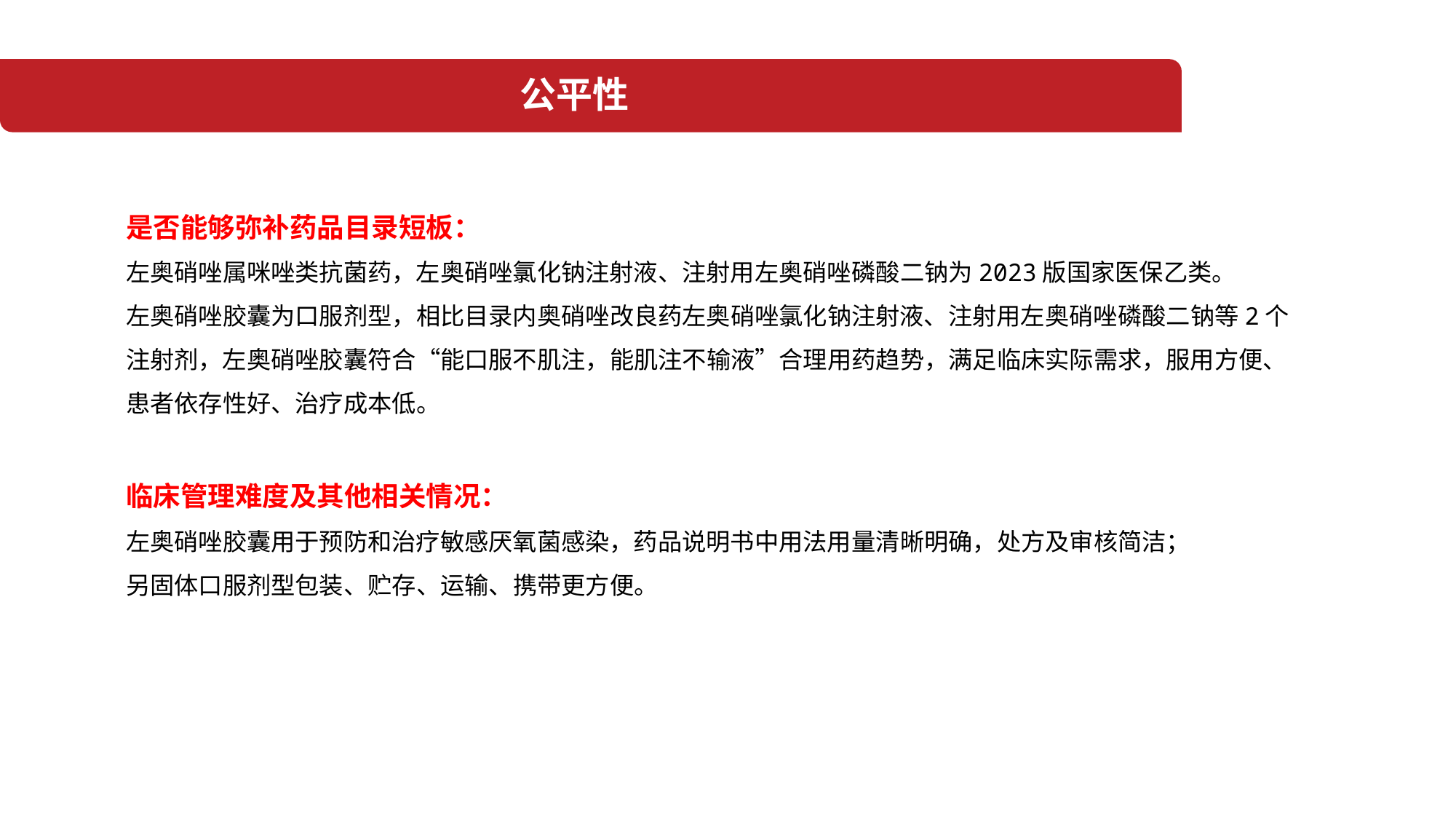

公平性
是否能够弥补药品目录短板：
左奥硝唑属咪唑类抗菌药，左奥硝唑氯化钠注射液、注射用左奥硝唑磷酸二钠为2023版国家医保乙类。
左奥硝唑胶囊为口服剂型，相比目录内奥硝唑改良药左奥硝唑氯化钠注射液、注射用左奥硝唑磷酸二钠等2个注射剂，左奥硝唑胶囊符合“能口服不肌注，能肌注不输液”合理用药趋势，满足临床实际需求，服用方便、患者依存性好、治疗成本低。

临床管理难度及其他相关情况：
左奥硝唑胶囊用于预防和治疗敏感厌氧菌感染，药品说明书中用法用量清晰明确，处方及审核简洁；
另固体口服剂型包装、贮存、运输、携带更方便。